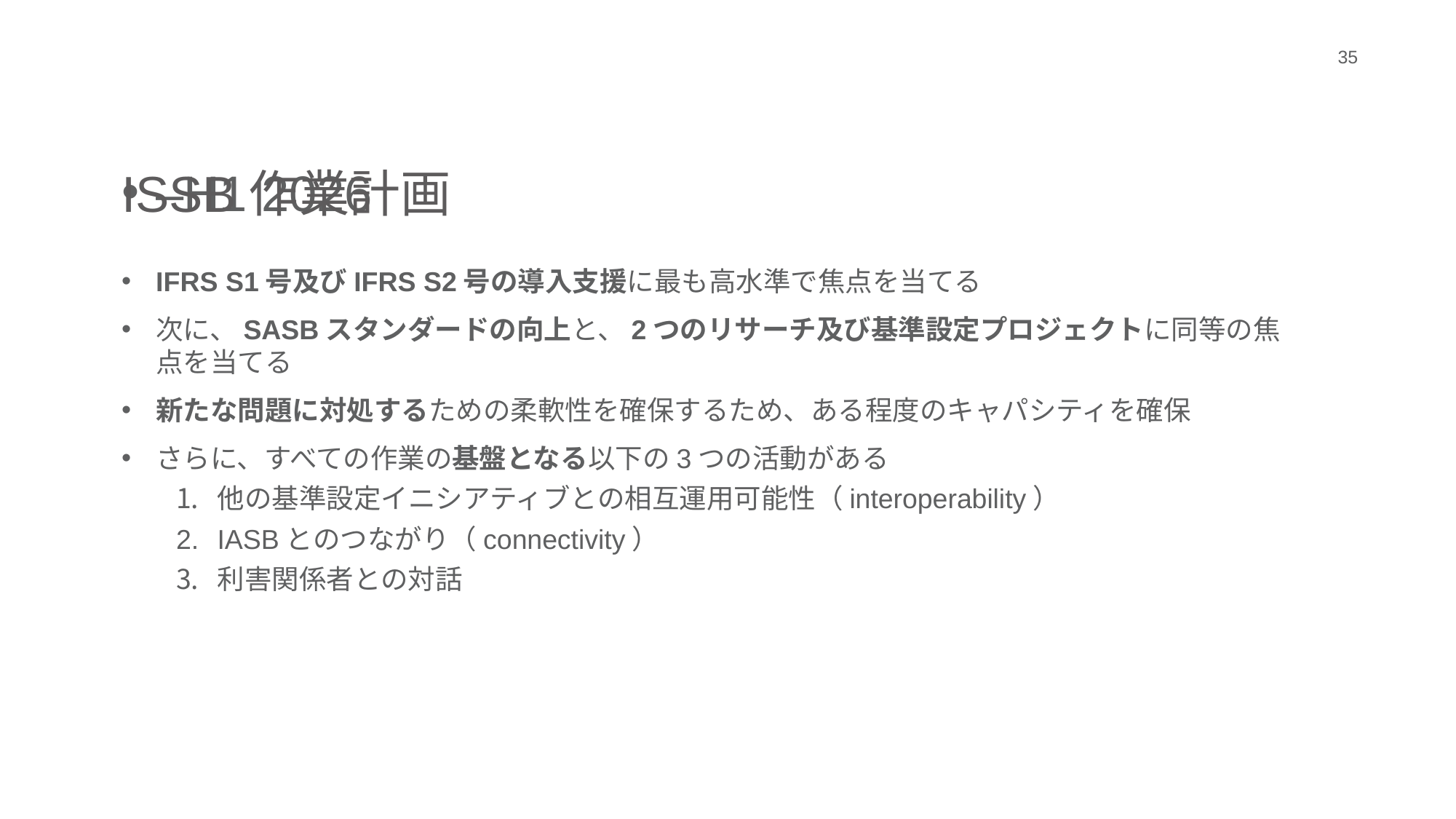

35
ISSB作業計画
–H1 2026
IFRS S1号及びIFRS S2号の導入支援に最も高水準で焦点を当てる
次に、SASBスタンダードの向上と、2つのリサーチ及び基準設定プロジェクトに同等の焦点を当てる
新たな問題に対処するための柔軟性を確保するため、ある程度のキャパシティを確保
さらに、すべての作業の基盤となる以下の3つの活動がある
他の基準設定イニシアティブとの相互運用可能性（interoperability）
IASBとのつながり（connectivity）
利害関係者との対話